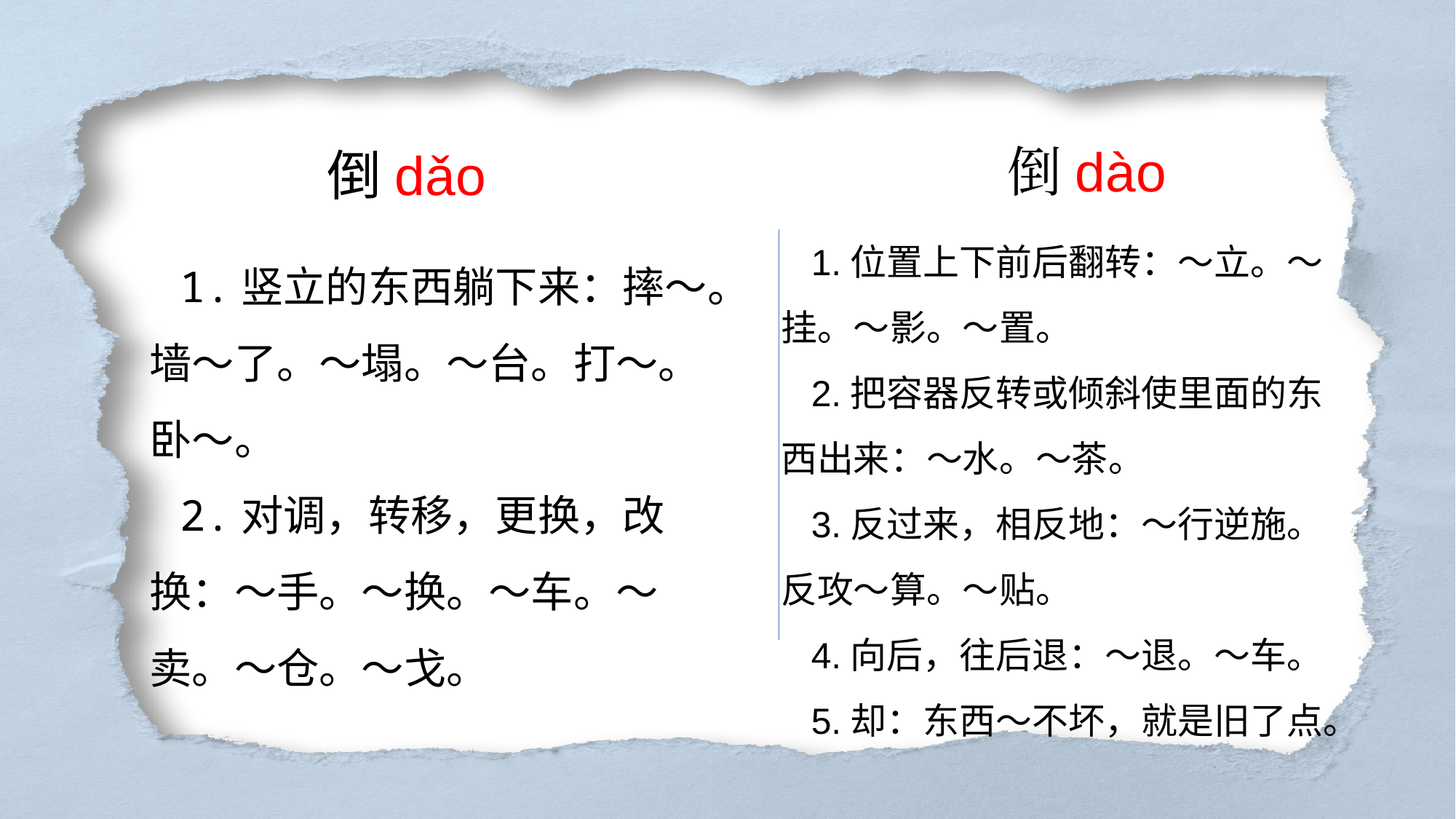

倒dào

倒dǎo

1.位置上下前后翻转：～立。～挂。～影。～置。
2.把容器反转或倾斜使里面的东西出来：～水。～茶。
3.反过来，相反地：～行逆施。反攻～算。～贴。
4.向后，往后退：～退。～车。
5.却：东西～不坏，就是旧了点。
1.竖立的东西躺下来：摔～。墙～了。～塌。～台。打～。卧～。
2.对调，转移，更换，改换：～手。～换。～车。～卖。～仓。～戈。